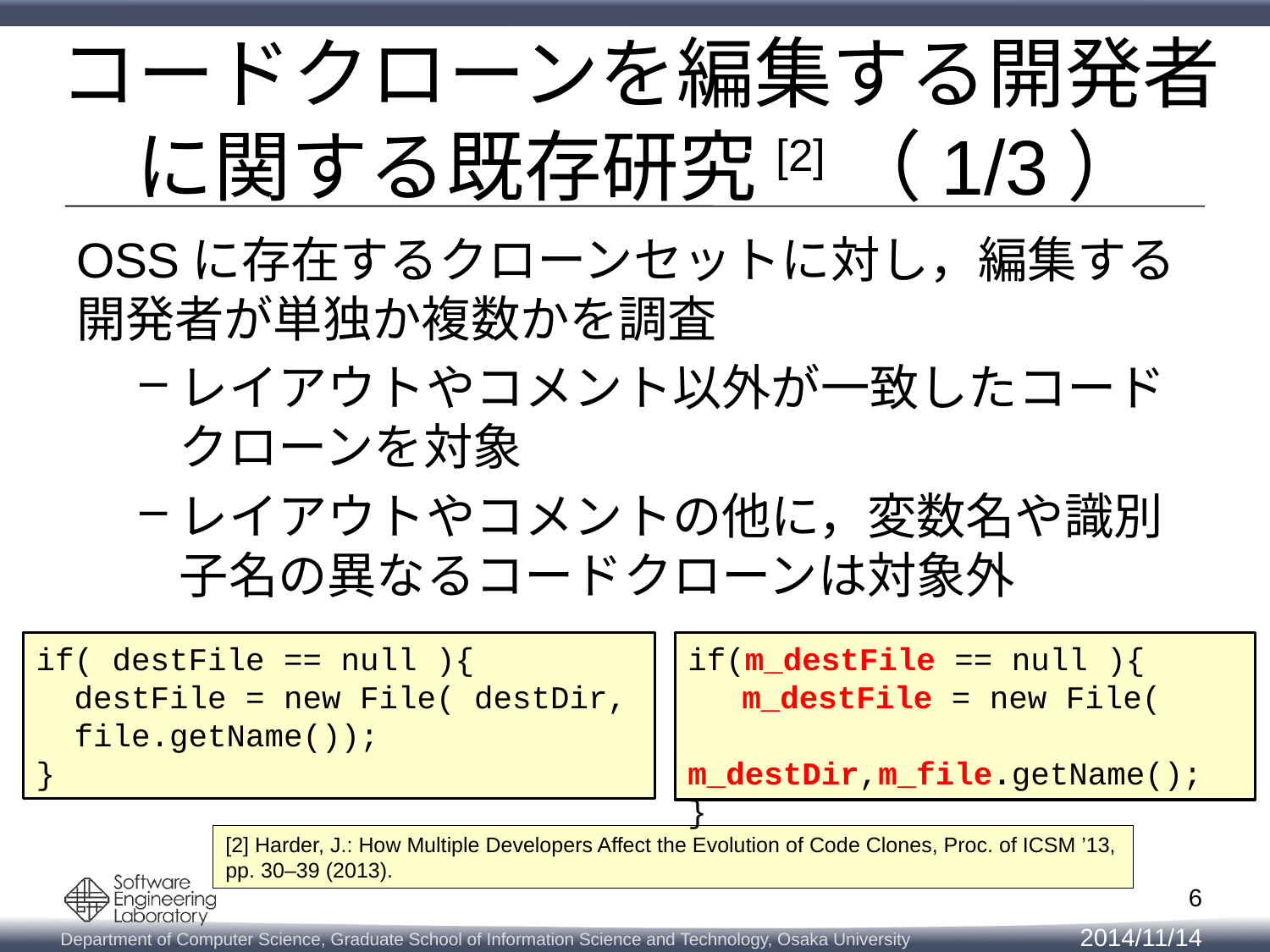

# コードクローンを編集する開発者に関する既存研究[2]（1/3）
OSSに存在するクローンセットに対し，編集する開発者が単独か複数かを調査
レイアウトやコメント以外が一致したコードクローンを対象
レイアウトやコメントの他に，変数名や識別子名の異なるコードクローンは対象外
if( destFile == null ){
  destFile = new File( destDir,
  file.getName());
}
if(m_destFile == null ){
 　m_destFile = new File(
　　m_destDir,m_file.getName();
}
if( destFile==null ){
 destFile=new　File(
 destDir,file.getName());
}
[2] Harder, J.: How Multiple Developers Affect the Evolution of Code Clones, Proc. of ICSM ’13, pp. 30–39 (2013).
6
2014/11/14